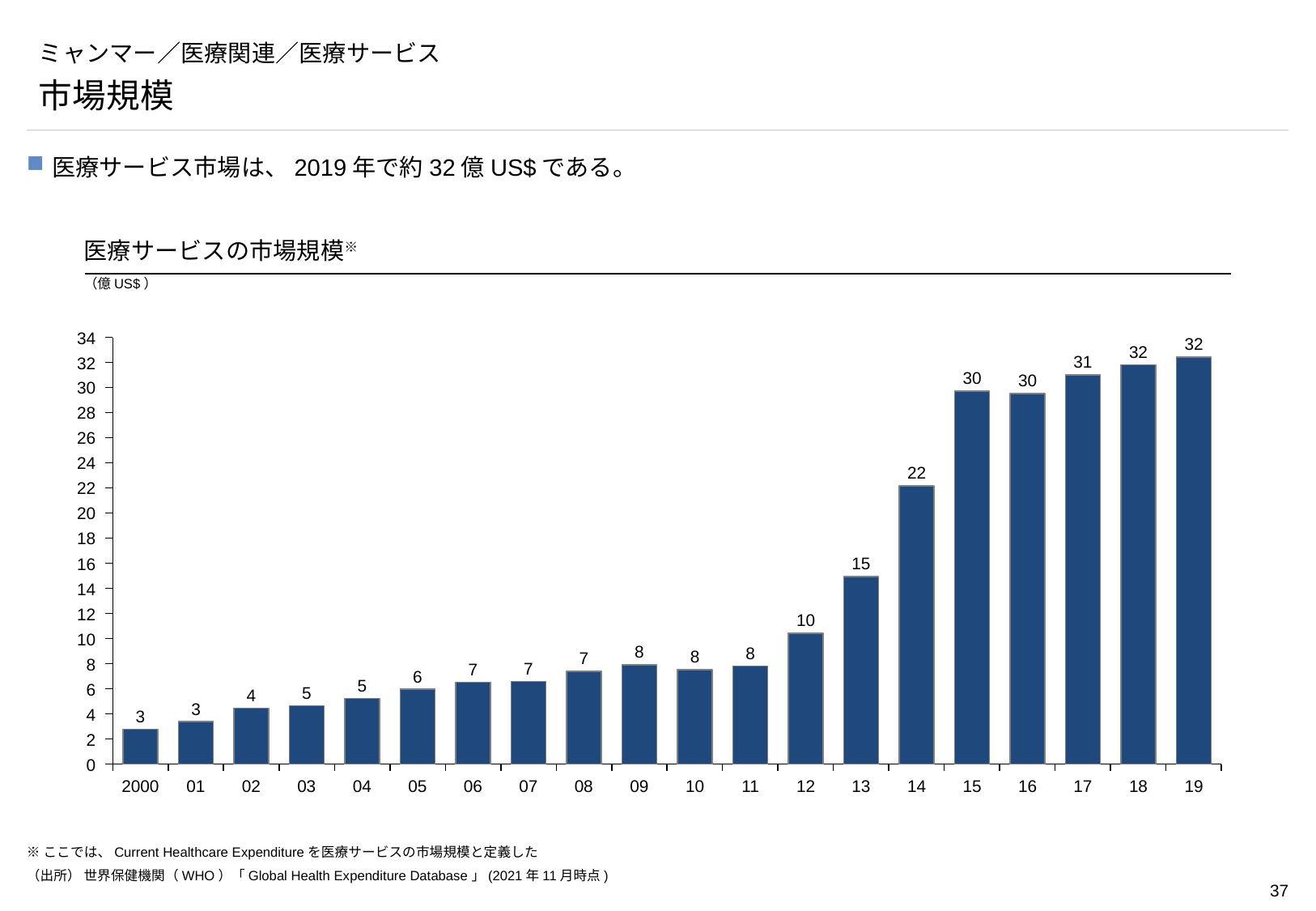

# ミャンマー／医療関連／医療サービス
市場規模
医療サービス市場は、2019年で約32億US$である。
医療サービスの市場規模※
（億US$）

### Chart

| Category |  |
|---|---|
34
32
32
31
32
30
30
30
28
26
24
22
22
20
18
15
16
14
12
10
10
8
8
8
7
8
7
7
6
5
6
5
4
3
4
3
2
0
2000
01
02
03
04
05
06
07
08
09
10
11
12
13
14
15
16
17
18
19
※ここでは、Current Healthcare Expenditureを医療サービスの市場規模と定義した
（出所） 世界保健機関（WHO）「Global Health Expenditure Database」(2021年11月時点)